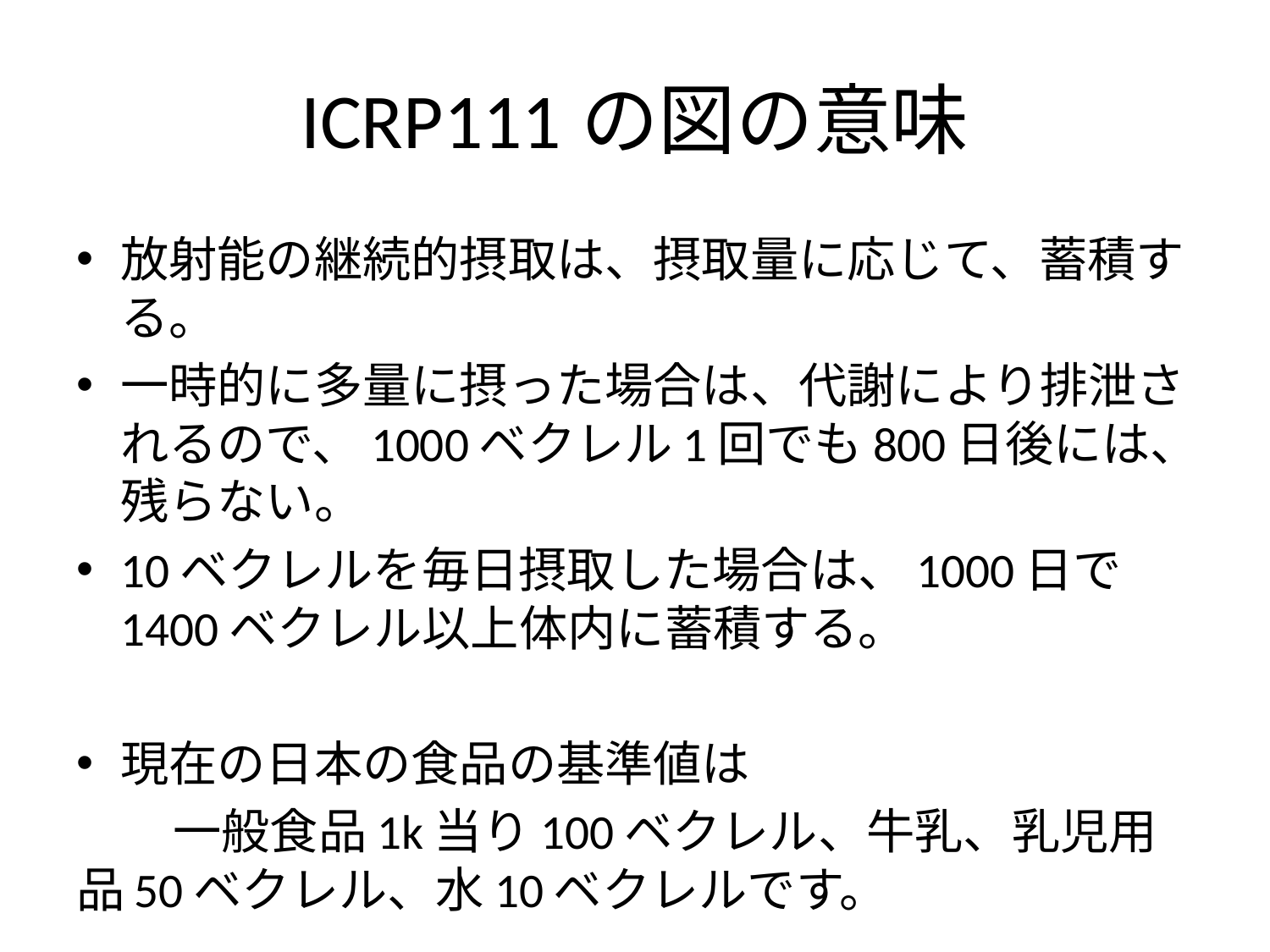

# ICRP111の図の意味
放射能の継続的摂取は、摂取量に応じて、蓄積する。
一時的に多量に摂った場合は、代謝により排泄されるので、1000ベクレル1回でも800日後には、残らない。
10ベクレルを毎日摂取した場合は、1000日で1400ベクレル以上体内に蓄積する。

現在の日本の食品の基準値は
　　一般食品1k当り100ベクレル、牛乳、乳児用品50ベクレル、水10ベクレルです。